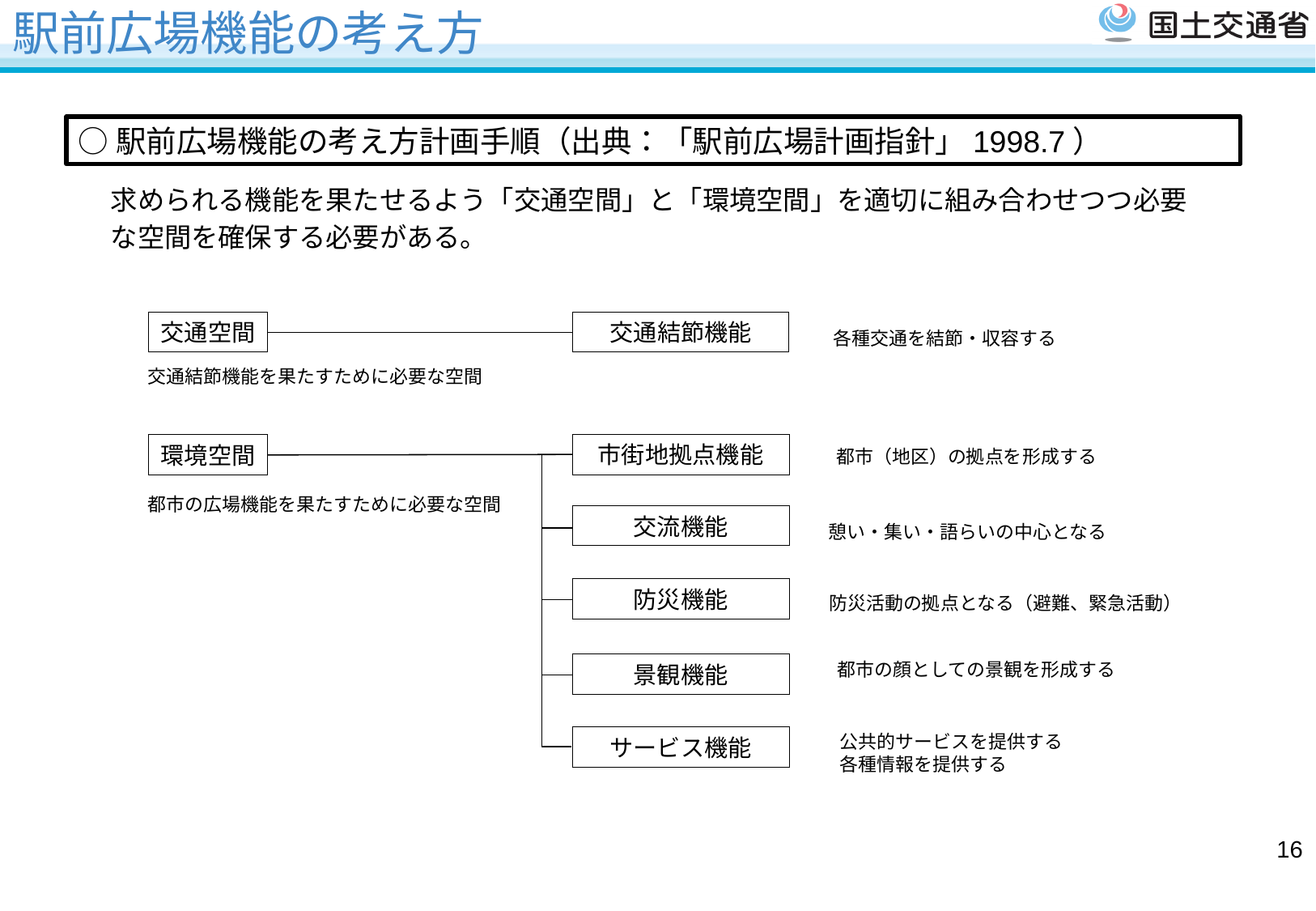

# 駅前広場機能の考え方
○駅前広場機能の考え方計画手順（出典：「駅前広場計画指針」1998.7）
求められる機能を果たせるよう「交通空間」と「環境空間」を適切に組み合わせつつ必要な空間を確保する必要がある。
交通空間
交通結節機能
各種交通を結節・収容する
市街地拠点機能
環境空間
都市（地区）の拠点を形成する

交流機能

憩い・集い・語らいの中心となる
防災機能

都市の顔としての景観を形成する
景観機能
公共的サービスを提供する
各種情報を提供する
サービス機能
防災活動の拠点となる（避難、緊急活動）
交通結節機能を果たすために必要な空間
都市の広場機能を果たすために必要な空間
16